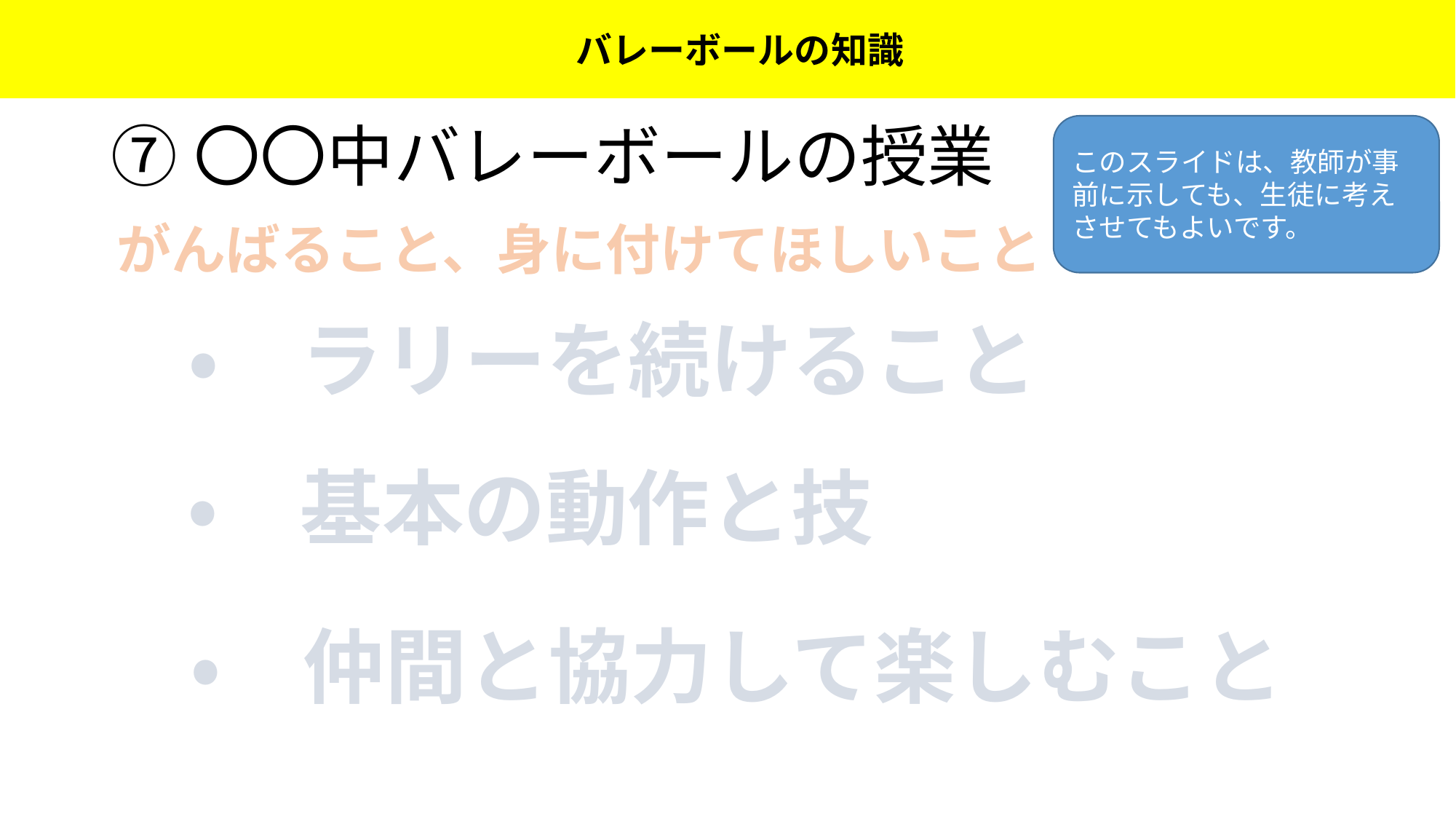

バレーボールの知識

バレーボールの知識
# ⑦〇〇中バレーボールの授業
このスライドは、教師が事前に示しても、生徒に考えさせてもよいです。
がんばること、身に付けてほしいこと
・　ラリーを続けること
・　基本の動作と技
・　仲間と協力して楽しむこと